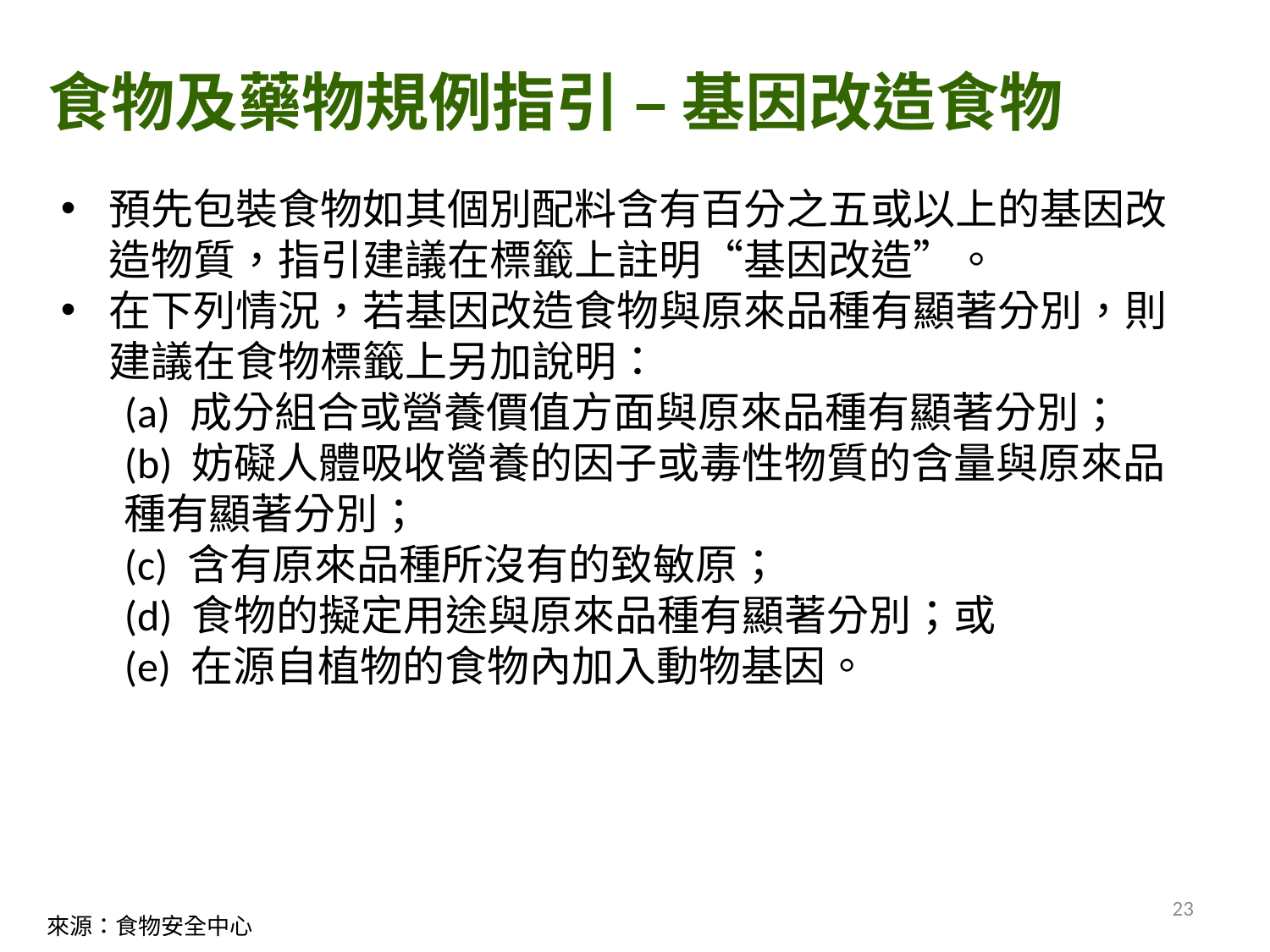

食物及藥物規例指引 – 基因改造食物
預先包裝食物如其個別配料含有百分之五或以上的基因改造物質，指引建議在標籤上註明“基因改造”。
在下列情況，若基因改造食物與原來品種有顯著分別，則建議在食物標籤上另加說明：
(a) 成分組合或營養價值方面與原來品種有顯著分別；
(b) 妨礙人體吸收營養的因子或毒性物質的含量與原來品種有顯著分別；
(c) 含有原來品種所沒有的致敏原；
(d) 食物的擬定用途與原來品種有顯著分別；或
(e) 在源自植物的食物內加入動物基因。
23
來源：食物安全中心